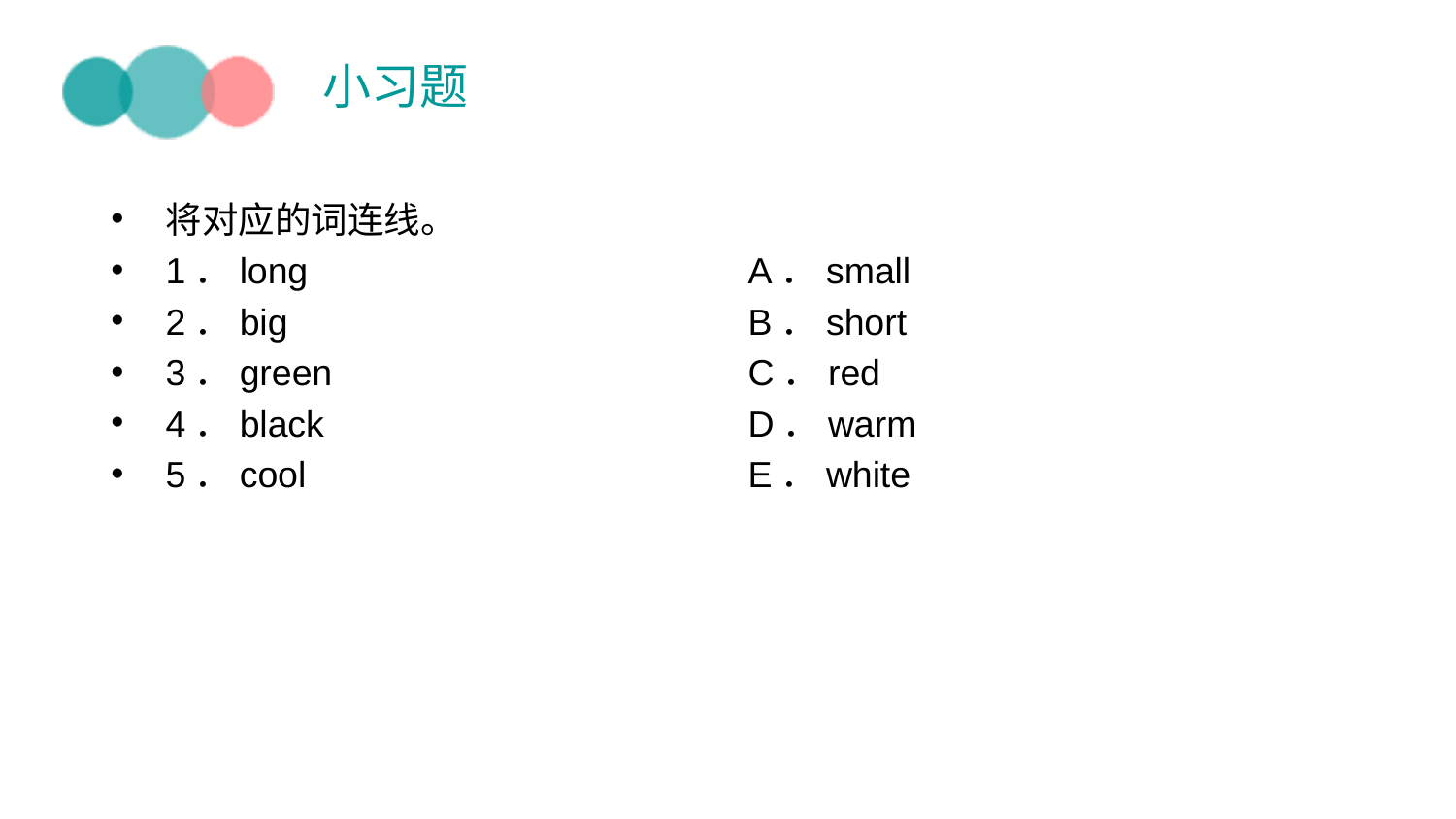

# 小习题
将对应的词连线。
1．long　　　　		A．small
2．big  				B．short
3．green  			C．red
4．black  			D．warm
5．cool  			E．white